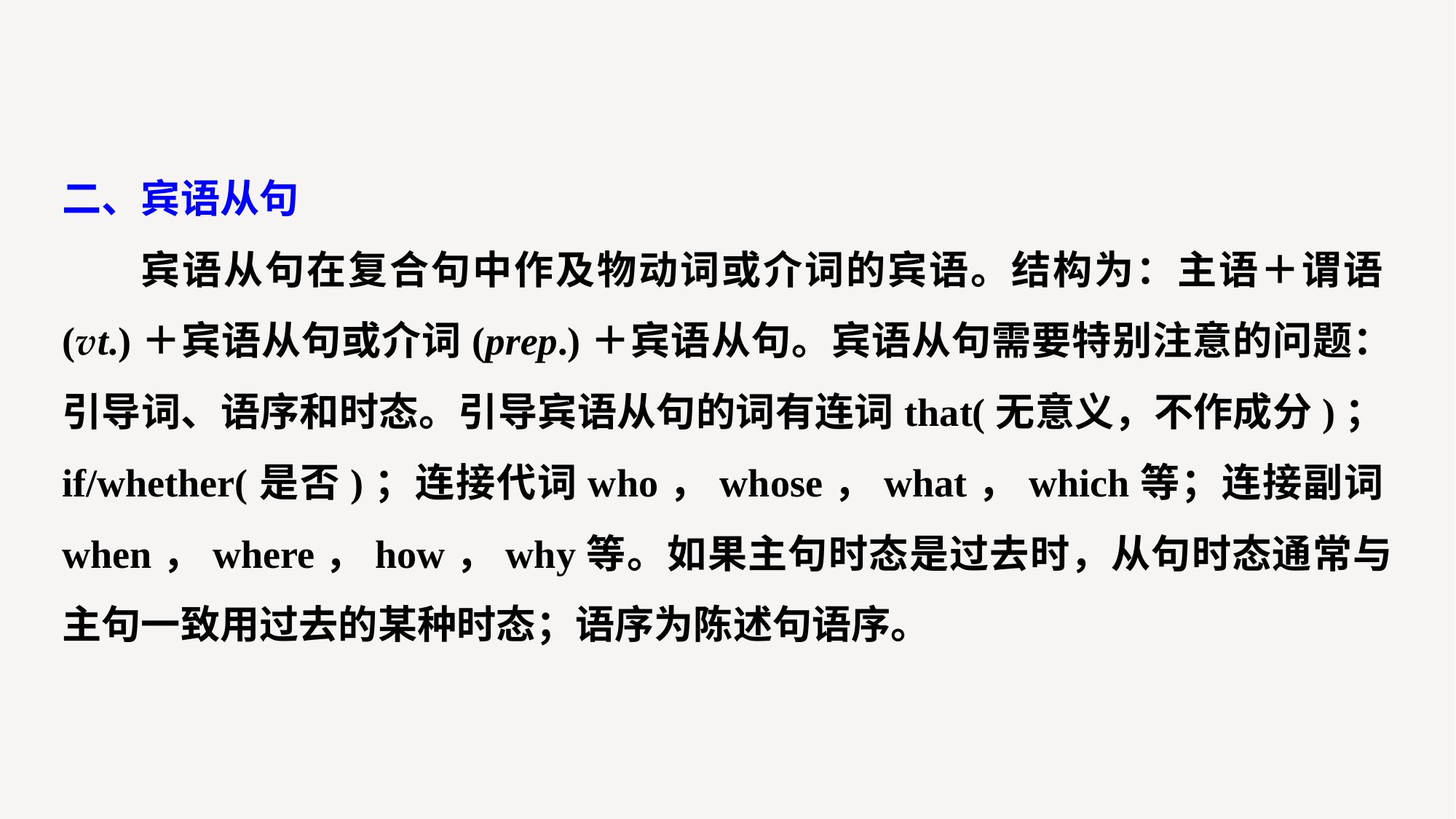

二、宾语从句
宾语从句在复合句中作及物动词或介词的宾语。结构为：主语＋谓语(vt.)＋宾语从句或介词(prep.)＋宾语从句。宾语从句需要特别注意的问题：引导词、语序和时态。引导宾语从句的词有连词that(无意义，不作成分)；if/whether(是否)；连接代词who，whose，what，which等；连接副词when，where，how，why等。如果主句时态是过去时，从句时态通常与主句一致用过去的某种时态；语序为陈述句语序。